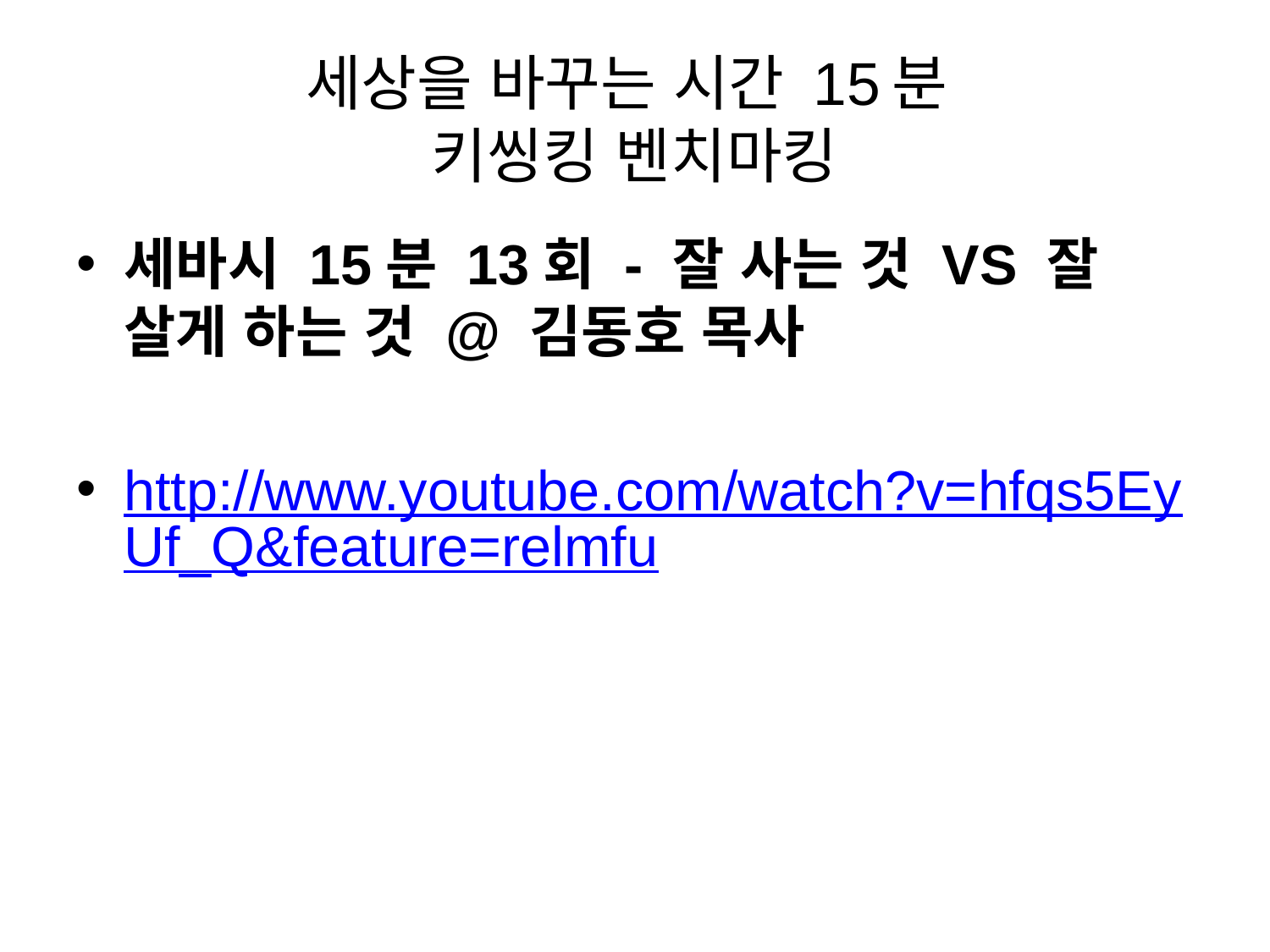

# 세상을 바꾸는 시간 15분 키씽킹 벤치마킹
세바시 15분 13회 - 잘 사는 것 VS 잘 살게 하는 것 @ 김동호 목사

http://www.youtube.com/watch?v=hfqs5EyUf_Q&feature=relmfu